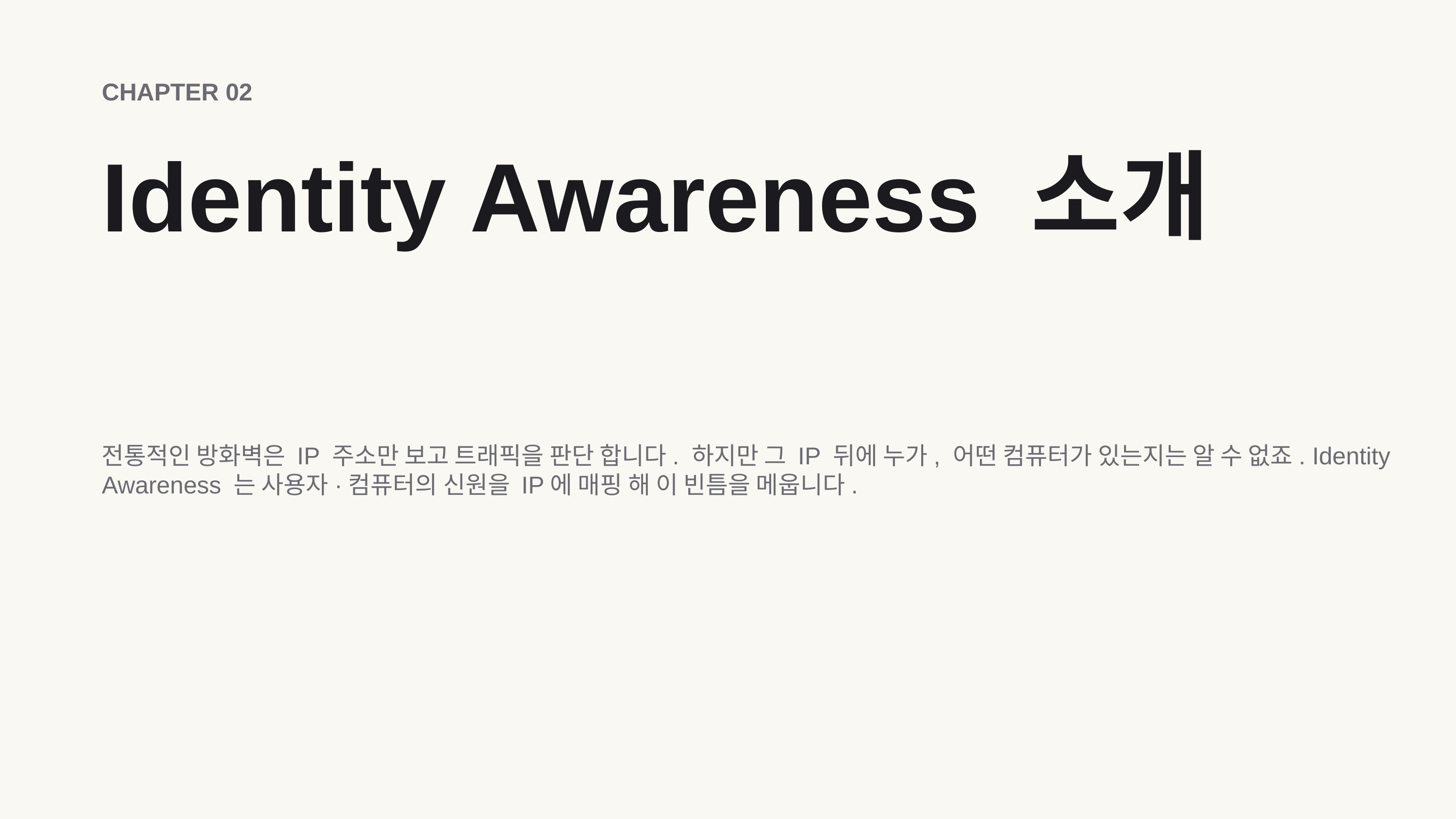

CHAPTER 02
Identity Awareness 소개
전통적인 방화벽은 IP 주소만 보고 트래픽을 판단 합니다. 하지만 그 IP 뒤에 누가, 어떤 컴퓨터가 있는지는 알 수 없죠. Identity Awareness 는 사용자·컴퓨터의 신원을 IP에 매핑 해 이 빈틈을 메웁니다.